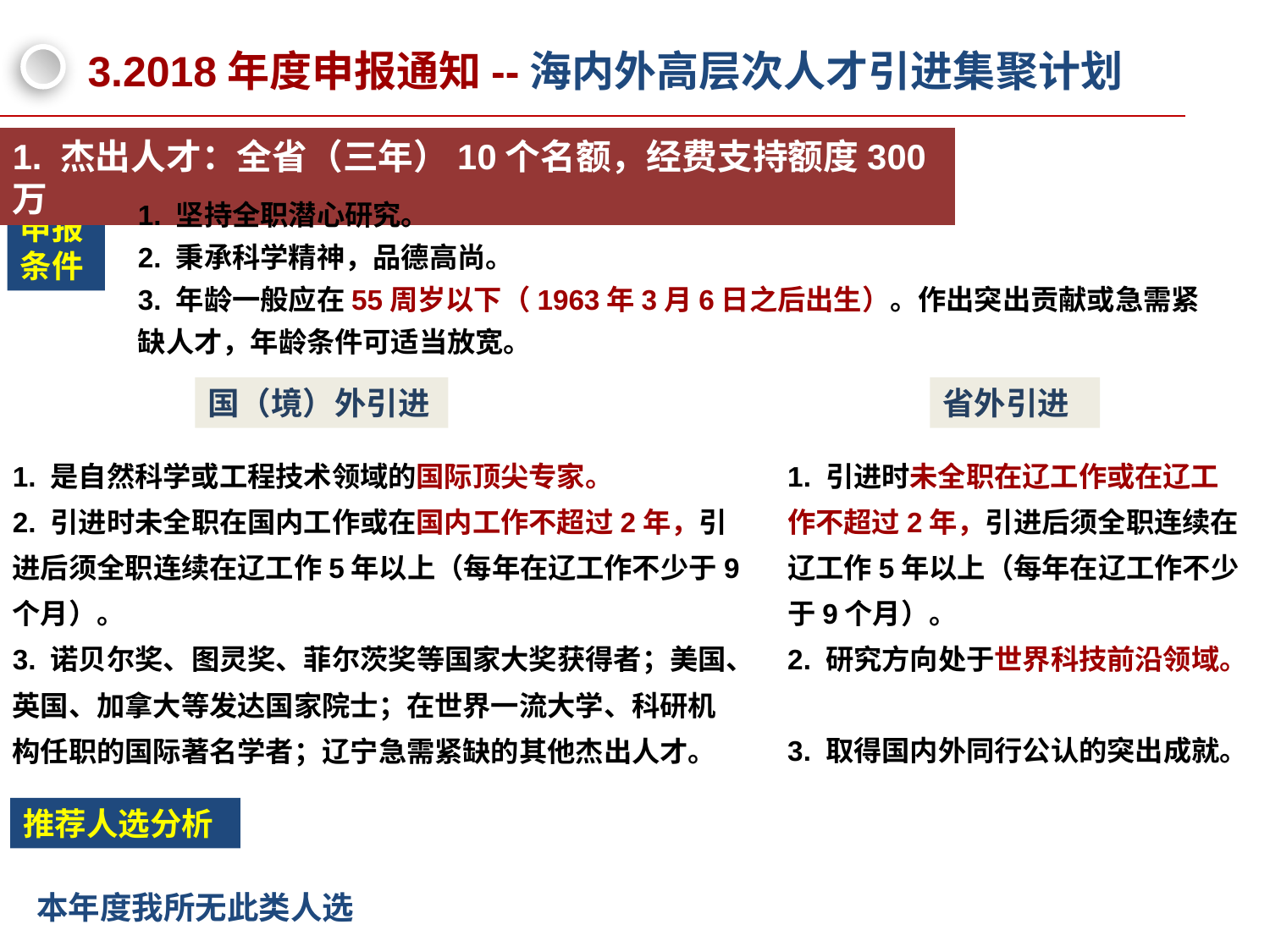

# 3.2018年度申报通知--海内外高层次人才引进集聚计划
1. 杰出人才：全省（三年）10个名额，经费支持额度300万
1. 坚持全职潜心研究。
2. 秉承科学精神，品德高尚。
3. 年龄一般应在55周岁以下（1963年3月6日之后出生）。作出突出贡献或急需紧缺人才，年龄条件可适当放宽。
申报条件
国（境）外引进
省外引进
1. 引进时未全职在辽工作或在辽工作不超过2年，引进后须全职连续在辽工作5年以上（每年在辽工作不少于9个月）。
2. 研究方向处于世界科技前沿领域。
3. 取得国内外同行公认的突出成就。
1. 是自然科学或工程技术领域的国际顶尖专家。
2. 引进时未全职在国内工作或在国内工作不超过2年，引进后须全职连续在辽工作5年以上（每年在辽工作不少于9个月）。
3. 诺贝尔奖、图灵奖、菲尔茨奖等国家大奖获得者；美国、英国、加拿大等发达国家院士；在世界一流大学、科研机构任职的国际著名学者；辽宁急需紧缺的其他杰出人才。
推荐人选分析
本年度我所无此类人选